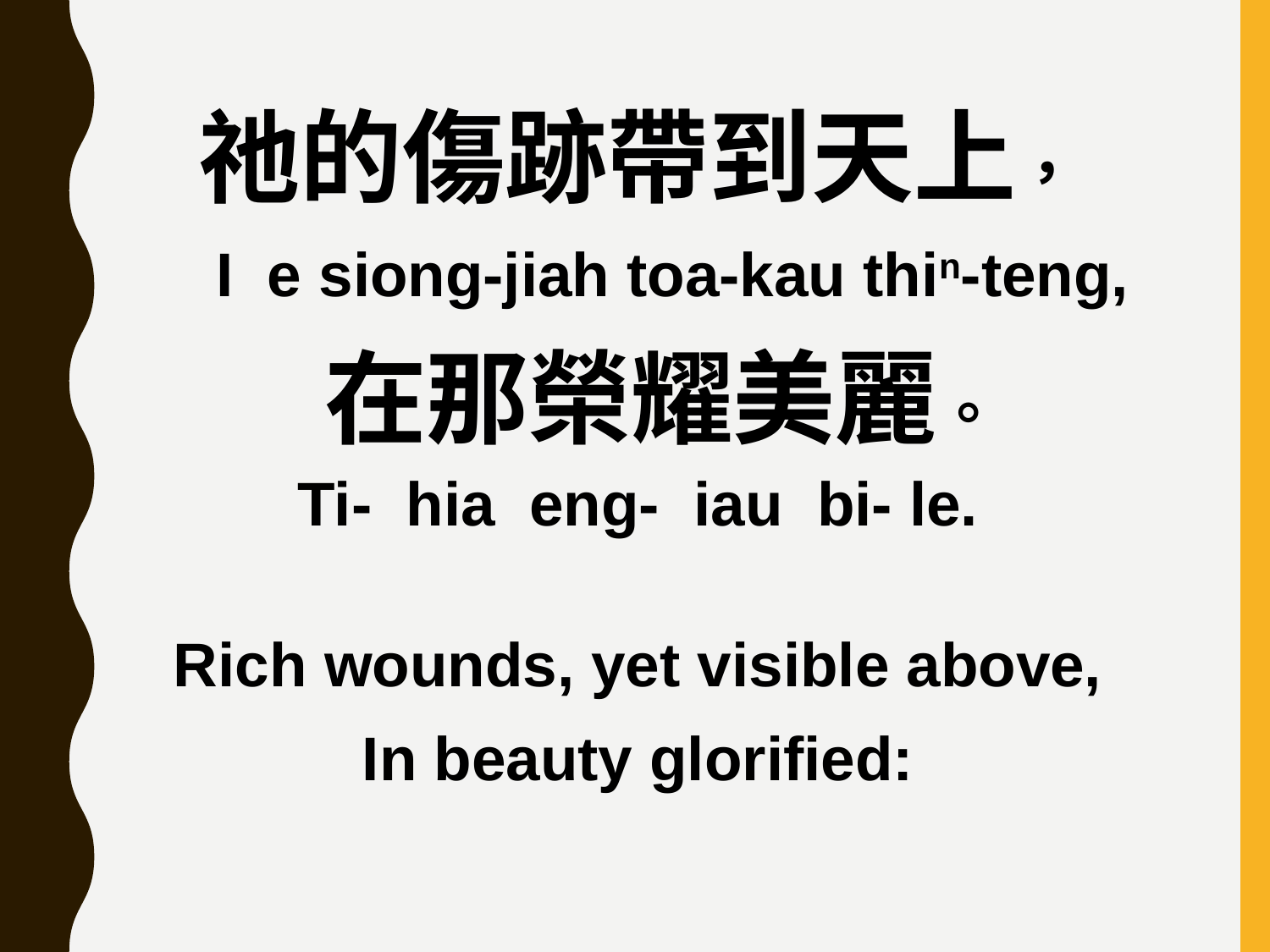

祂的傷跡帶到天上，
    I  e siong-jiah toa-kau thin-teng,
 在那榮耀美麗。
Ti-  hia  eng-  iau  bi- le.
Rich wounds, yet visible above,
In beauty glorified: